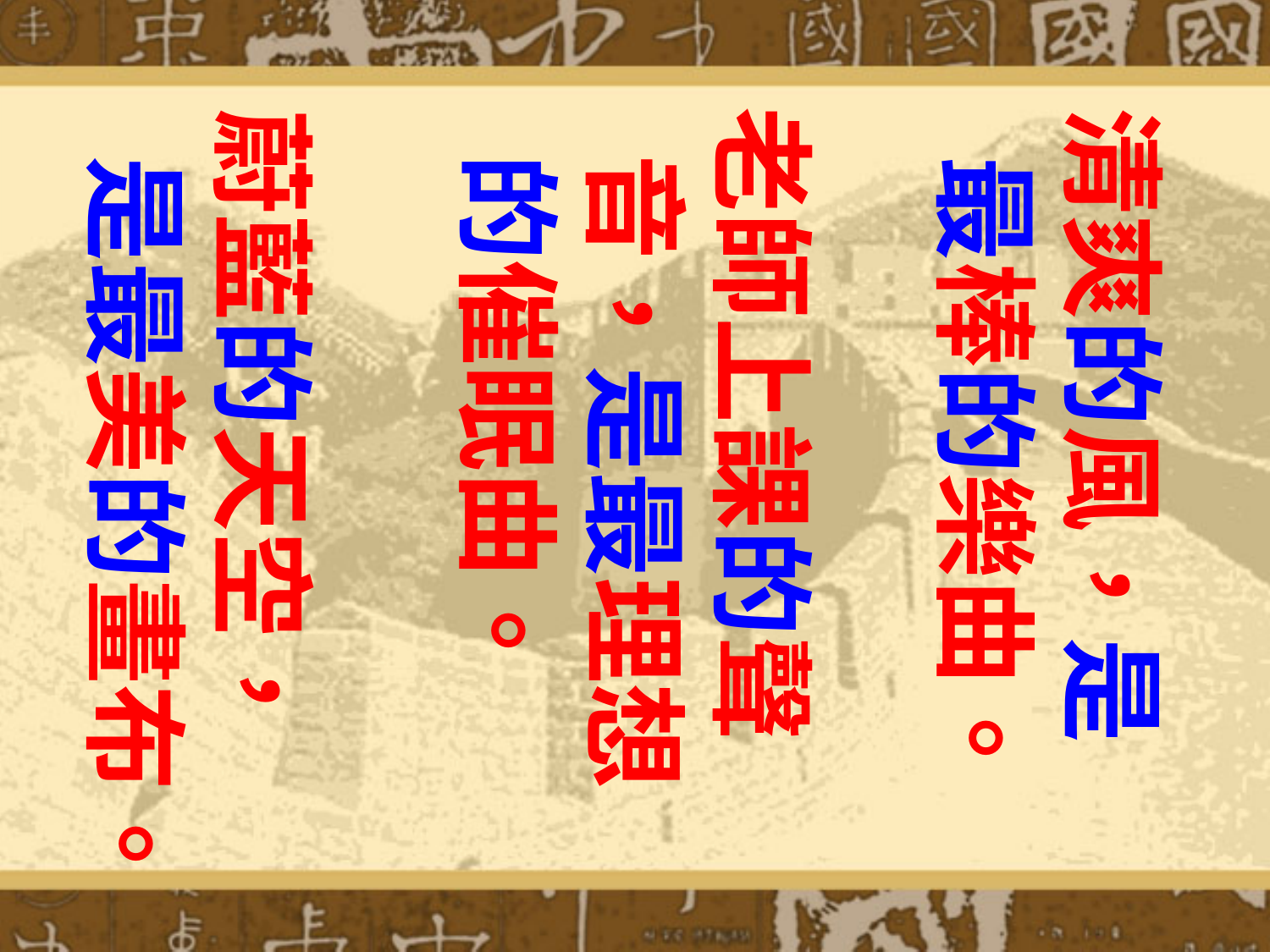

老師上課的聲音，是最理想的催眠曲。
清爽的風，是最棒的樂曲。
蔚藍的天空，是最美的畫布。